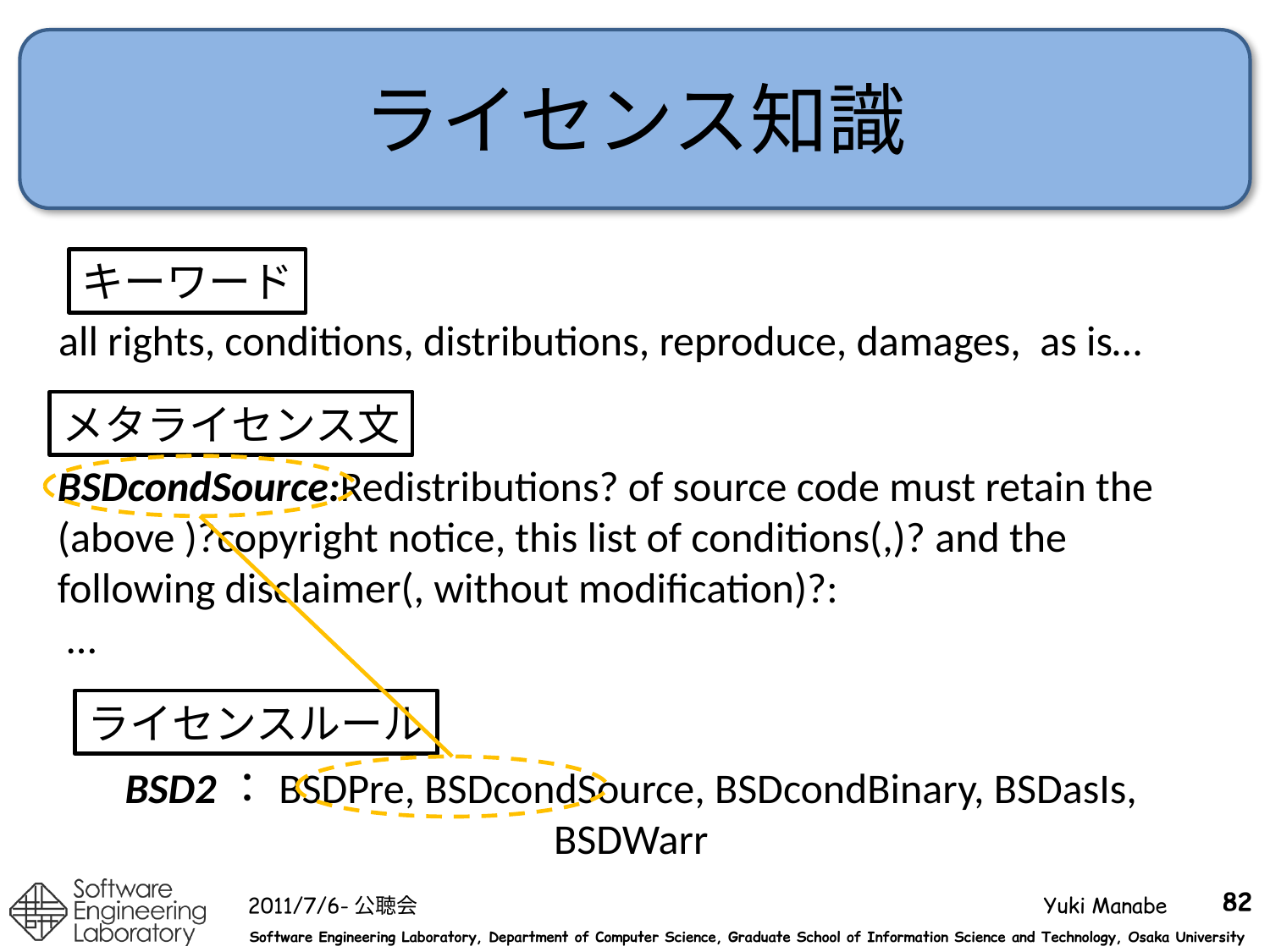

# ライセンス知識
キーワード
all rights, conditions, distributions, reproduce, damages,  as is…
メタライセンス文
BSDcondSource:Redistributions? of source code must retain the (above )?copyright notice, this list of conditions(,)? and the following disclaimer(, without modification)?:
 …

ライセンスルール
BSD2：BSDPre, BSDcondSource, BSDcondBinary, BSDasIs, BSDWarr

82
2011/7/6-公聴会
Yuki Manabe